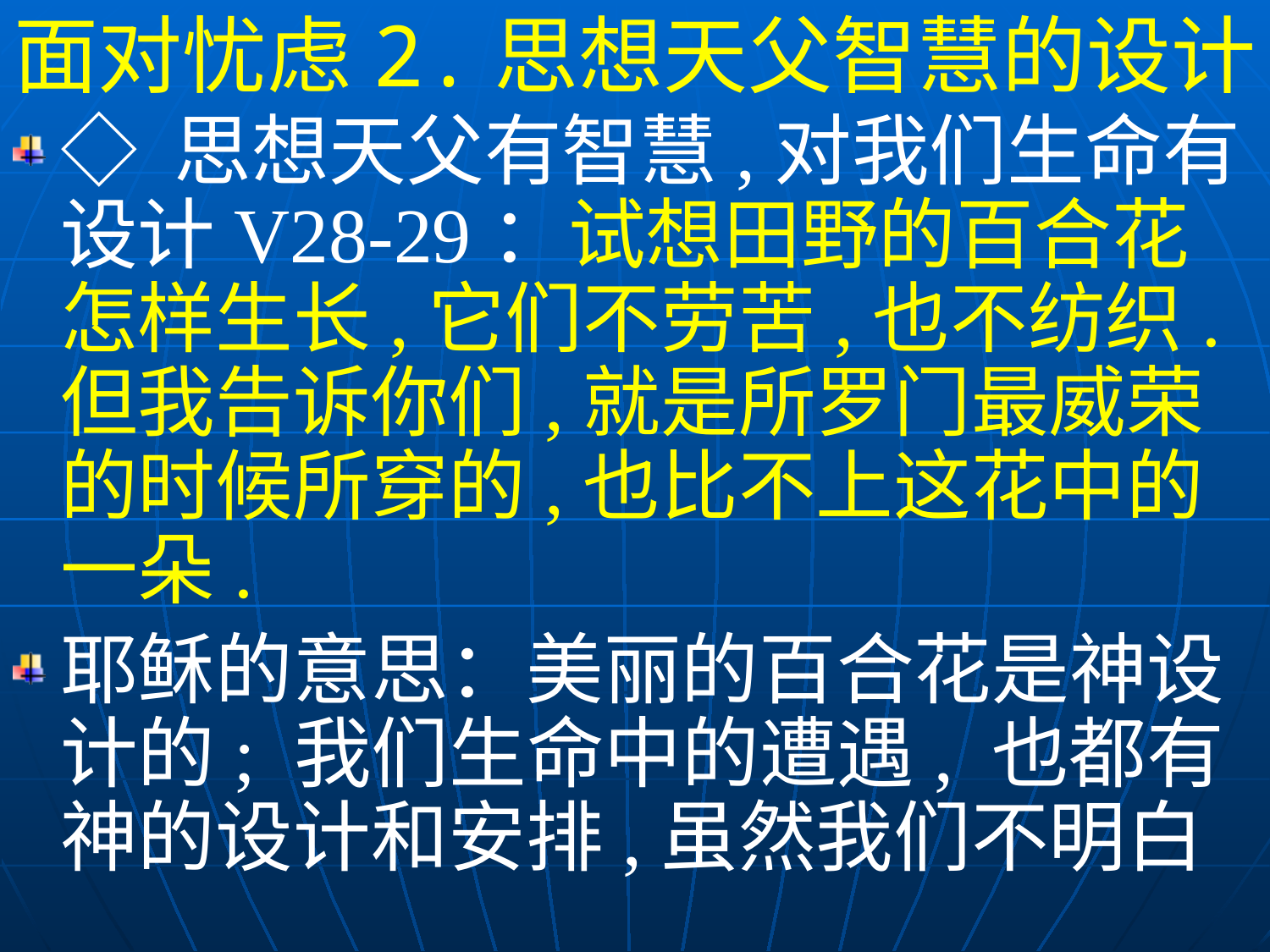

面对忧虑2.思想天父智慧的设计
◇ 思想天父有智慧,对我们生命有设计V28-29：试想田野的百合花怎样生长,它们不劳苦,也不纺织.但我告诉你们,就是所罗门最威荣的时候所穿的,也比不上这花中的一朵.
耶稣的意思：美丽的百合花是神设计的; 我们生命中的遭遇, 也都有神的设计和安排,虽然我们不明白